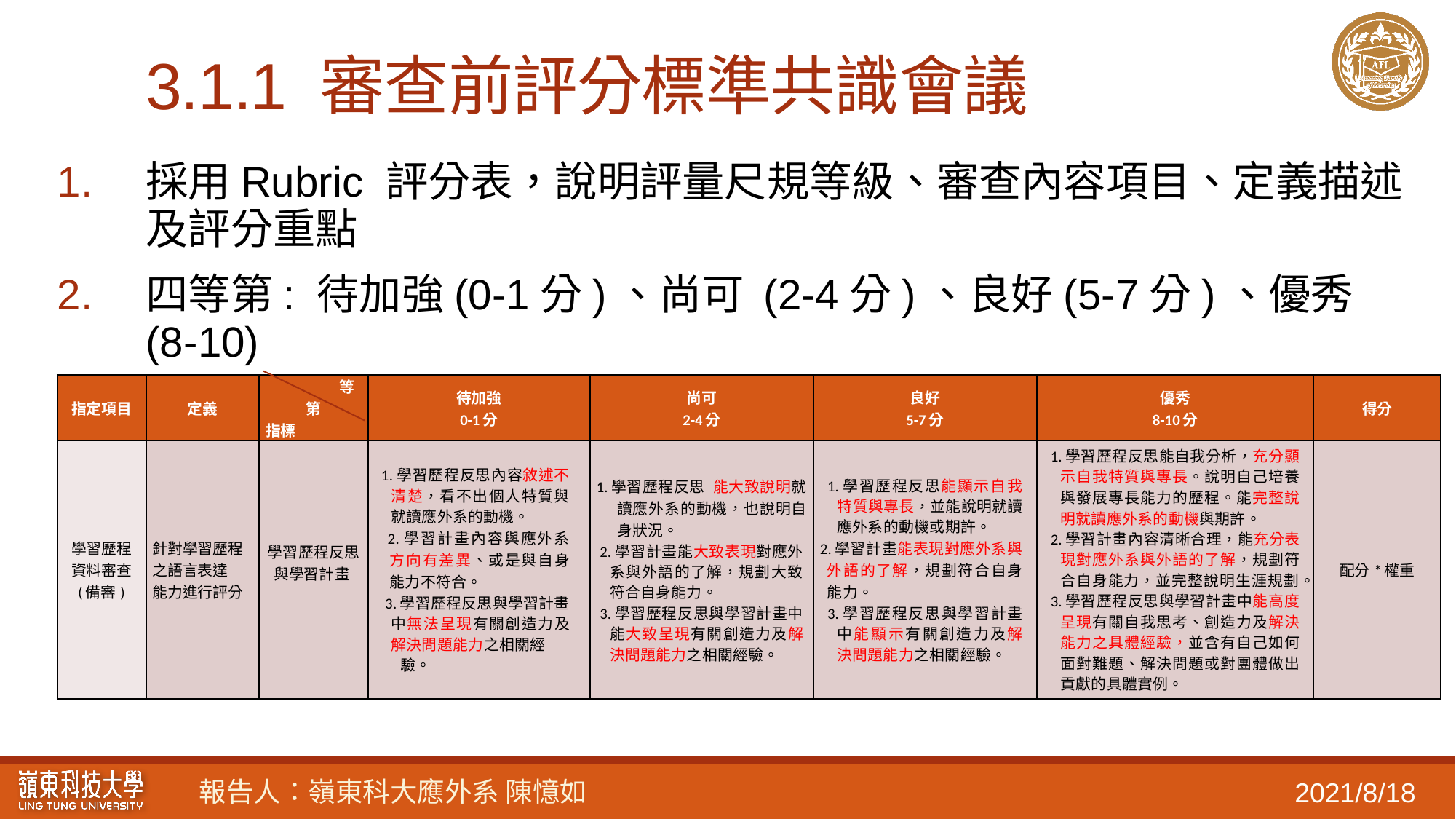

# 3.1.1 審查前評分標準共識會議
採用Rubric 評分表，說明評量尺規等級、審查內容項目、定義描述及評分重點
四等第: 待加強(0-1分)、尚可 (2-4分)、良好(5-7分)、優秀(8-10)
| 指定項目 | 定義 | 等第 指標 | 待加強 0-1分 | 尚可 2-4分 | 良好 5-7分 | 優秀 8-10分 | 得分 |
| --- | --- | --- | --- | --- | --- | --- | --- |
| 學習歷程 資料審查 (備審) | 針對學習歷程 之語言表達 能力進行評分 | 學習歷程反思 與學習計畫 | 1.學習歷程反思內容敘述不清楚，看不出個人特質與就讀應外系的動機。 2.學習計畫內容與應外系方向有差異、或是與自身能力不符合。 3.學習歷程反思與學習計畫中無法呈現有關創造力及解決問題能力之相關經 驗。 | 1.學習歷程反思 能大致說明就讀應外系的動機，也說明自身狀況。 2.學習計畫能大致表現對應外系與外語的了解，規劃大致符合自身能力。 3.學習歷程反思與學習計畫中能大致呈現有關創造力及解決問題能力之相關經驗。 | 1.學習歷程反思能顯示自我特質與專長，並能說明就讀應外系的動機或期許。 2.學習計畫能表現對應外系與外語的了解，規劃符合自身能力。 3.學習歷程反思與學習計畫中能顯示有關創造力及解決問題能力之相關經驗。 | 1.學習歷程反思能自我分析，充分顯示自我特質與專長。說明自己培養與發展專長能力的歷程。能完整說明就讀應外系的動機與期許。 2.學習計畫內容清晰合理，能充分表現對應外系與外語的了解，規劃符合自身能力，並完整說明生涯規劃。 3.學習歷程反思與學習計畫中能高度呈現有關自我思考、創造力及解決能力之具體經驗，並含有自己如何面對難題、解決問題或對團體做出貢獻的具體實例。 | 配分\*權重 |
2021/8/18